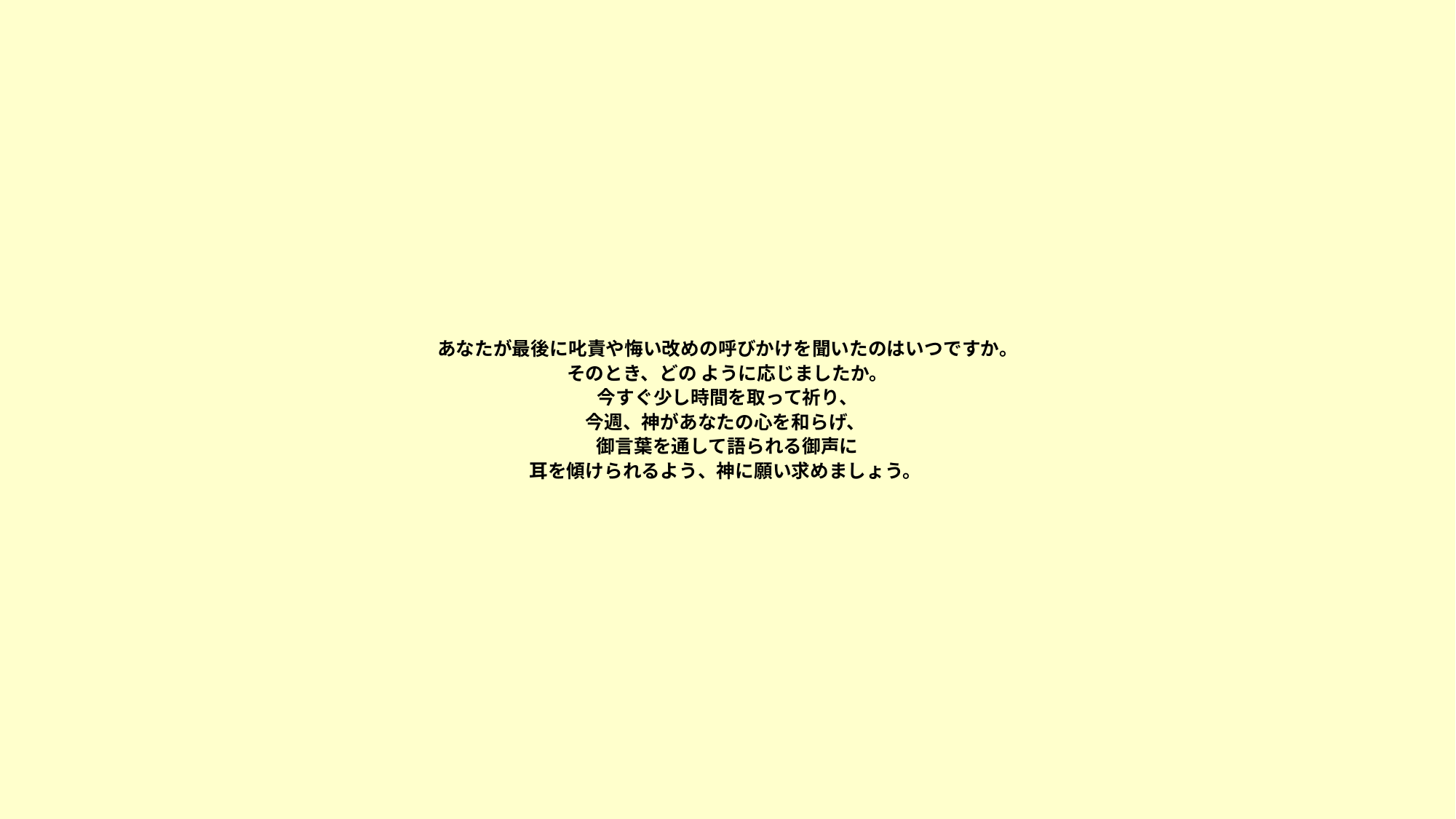

# あなたが最後に叱責や悔い改めの呼びかけを聞いたのはいつですか。 そのとき、どの ように応じましたか。 今すぐ少し時間を取って祈り、 今週、神があなたの心を和らげ、 御言葉を通して語られる御声に 耳を傾けられるよう、神に願い求めましょう。